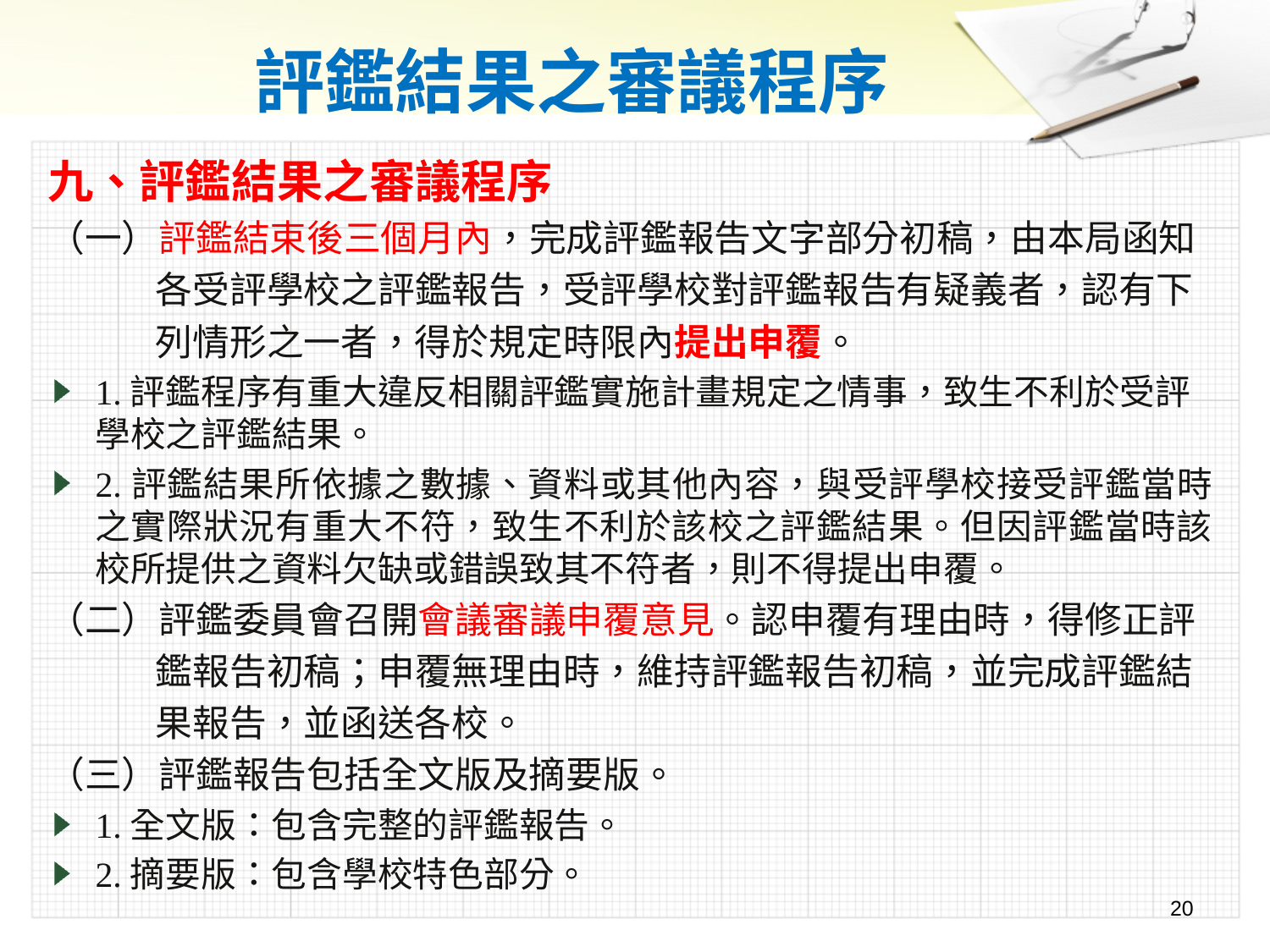

# 評鑑結果之審議程序
九、評鑑結果之審議程序
（一）評鑑結束後三個月內，完成評鑑報告文字部分初稿，由本局函知
            各受評學校之評鑑報告，受評學校對評鑑報告有疑義者，認有下
            列情形之一者，得於規定時限內提出申覆。
1.評鑑程序有重大違反相關評鑑實施計畫規定之情事，致生不利於受評學校之評鑑結果。
2.評鑑結果所依據之數據、資料或其他內容，與受評學校接受評鑑當時之實際狀況有重大不符，致生不利於該校之評鑑結果。但因評鑑當時該校所提供之資料欠缺或錯誤致其不符者，則不得提出申覆。
（二）評鑑委員會召開會議審議申覆意見。認申覆有理由時，得修正評
            鑑報告初稿；申覆無理由時，維持評鑑報告初稿，並完成評鑑結
            果報告，並函送各校。
（三）評鑑報告包括全文版及摘要版。
1.全文版：包含完整的評鑑報告。
2.摘要版：包含學校特色部分。
20